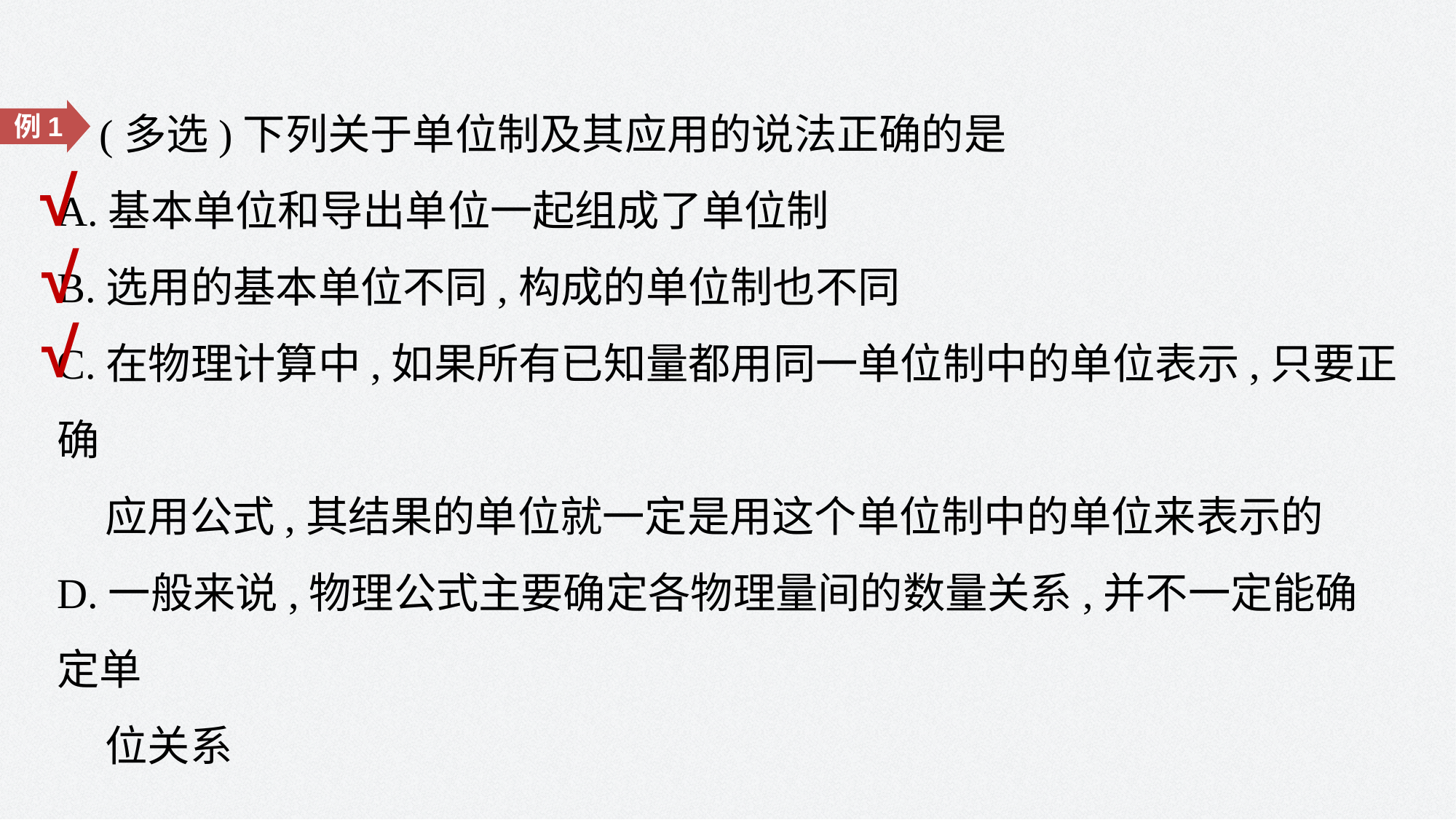

(多选)下列关于单位制及其应用的说法正确的是
A.基本单位和导出单位一起组成了单位制
B.选用的基本单位不同,构成的单位制也不同
C.在物理计算中,如果所有已知量都用同一单位制中的单位表示,只要正确
    应用公式,其结果的单位就一定是用这个单位制中的单位来表示的
D.一般来说,物理公式主要确定各物理量间的数量关系,并不一定能确定单
    位关系

例1
√
√
√